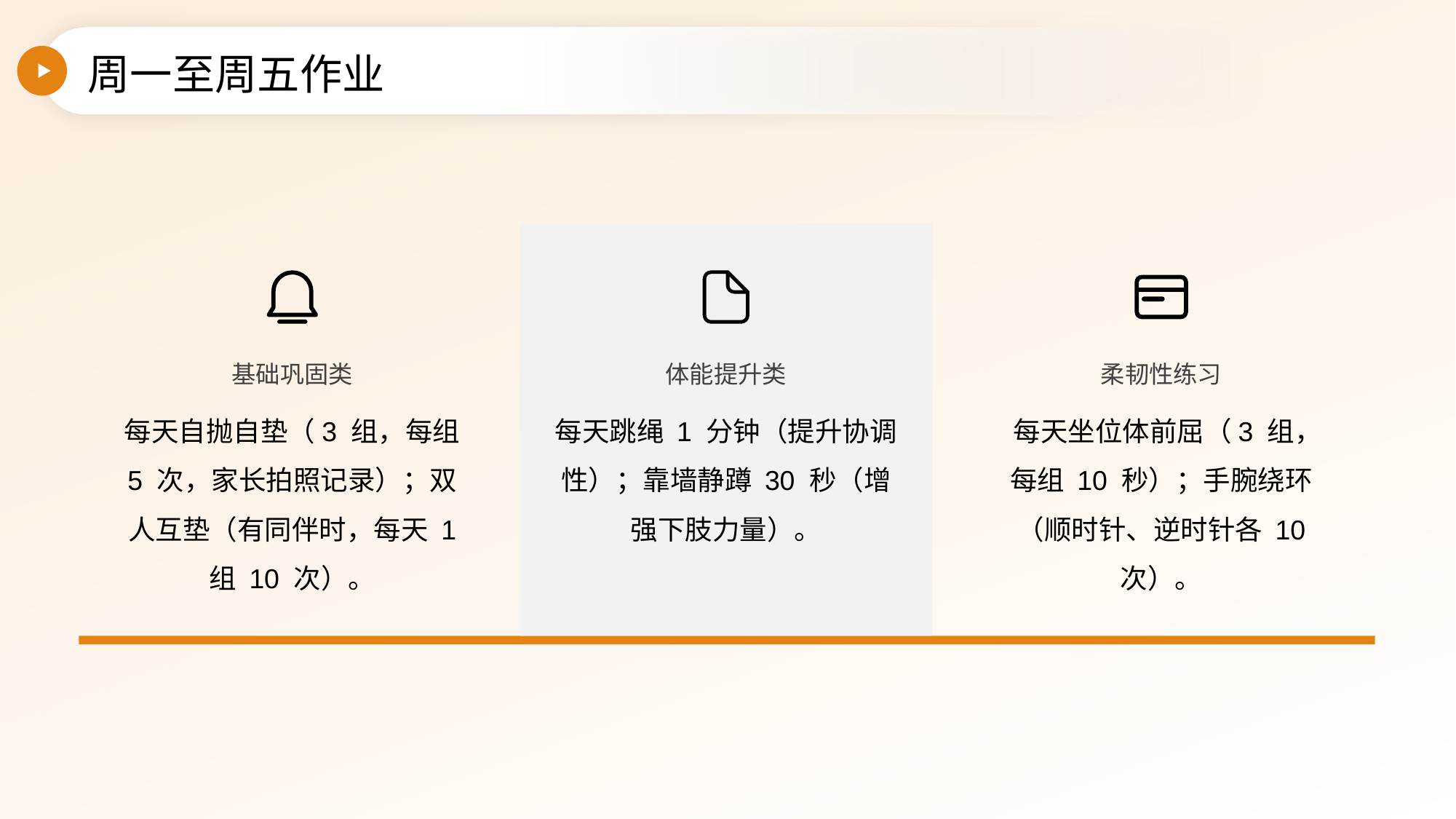

周一至周五作业

基础巩固类
体能提升类
柔韧性练习
每天自抛自垫（3 组，每组 5 次，家长拍照记录）；双人互垫（有同伴时，每天 1 组 10 次）。
每天跳绳 1 分钟（提升协调性）；靠墙静蹲 30 秒（增强下肢力量）。
 每天坐位体前屈（3 组，每组 10 秒）；手腕绕环（顺时针、逆时针各 10 次）。